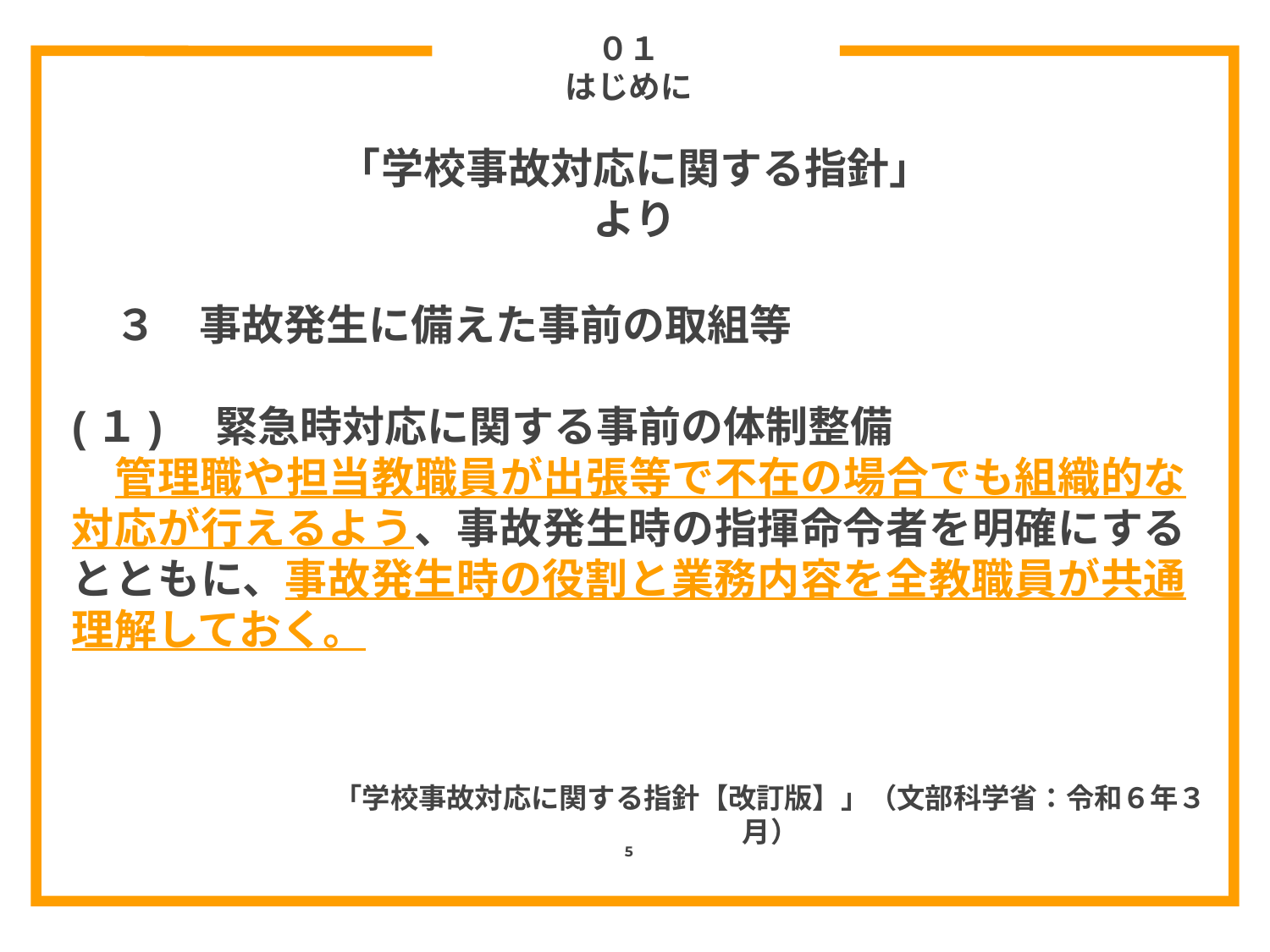

０１
はじめに
# 「学校事故対応に関する指針」より
　３　事故発生に備えた事前の取組等

(１)　緊急時対応に関する事前の体制整備
　管理職や担当教職員が出張等で不在の場合でも組織的な対応が行えるよう、事故発生時の指揮命令者を明確にするとともに、事故発生時の役割と業務内容を全教職員が共通理解しておく。
「学校事故対応に関する指針【改訂版】」（文部科学省：令和６年３月）
5